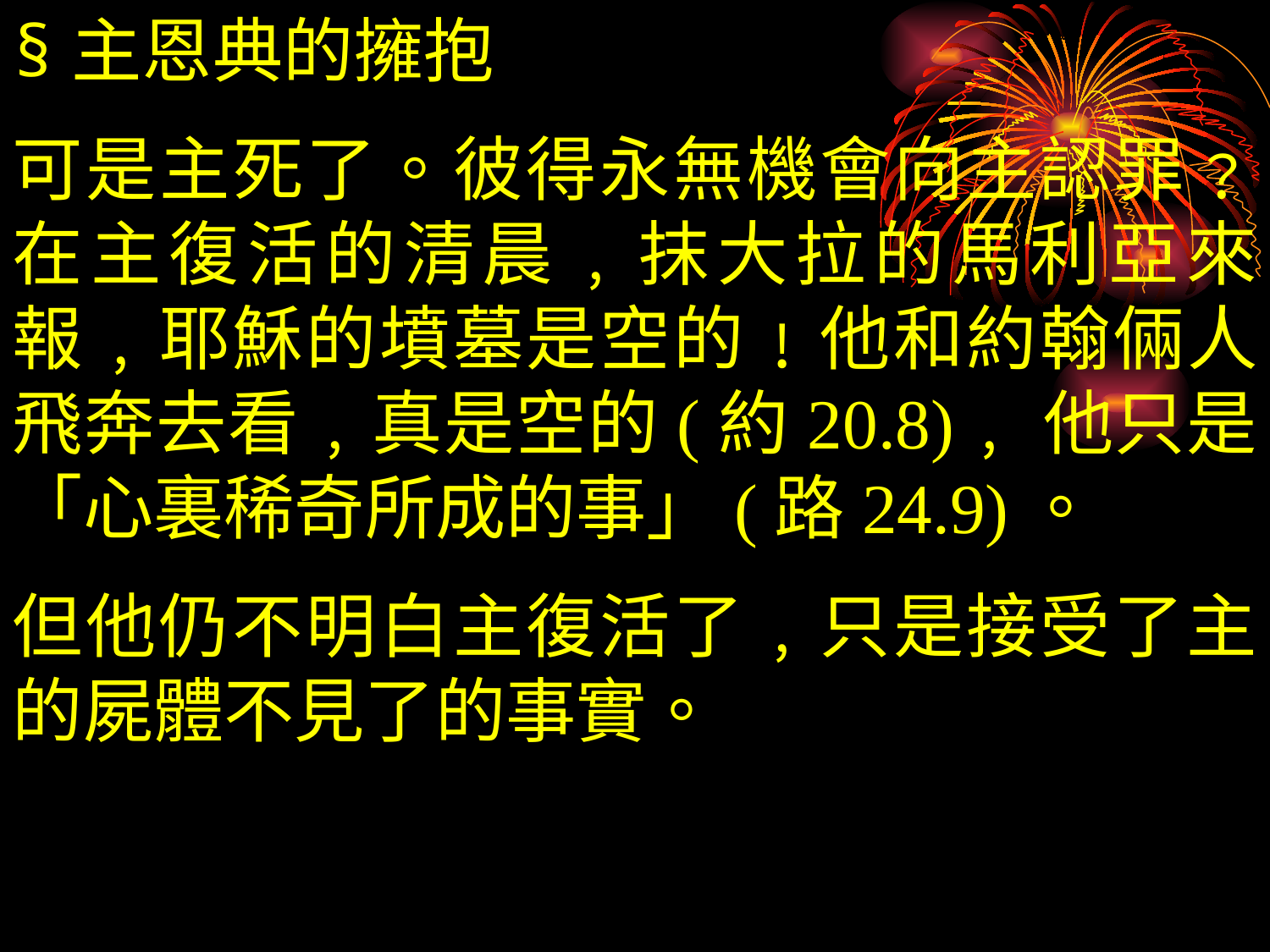

§主恩典的擁抱

可是主死了。彼得永無機會向主認罪﹖在主復活的清晨﹐抹大拉的馬利亞來報﹐耶穌的墳墓是空的﹗他和約翰倆人飛奔去看﹐真是空的(約20.8)﹐他只是「心裏稀奇所成的事」(路24.9)。

但他仍不明白主復活了﹐只是接受了主的屍體不見了的事實。